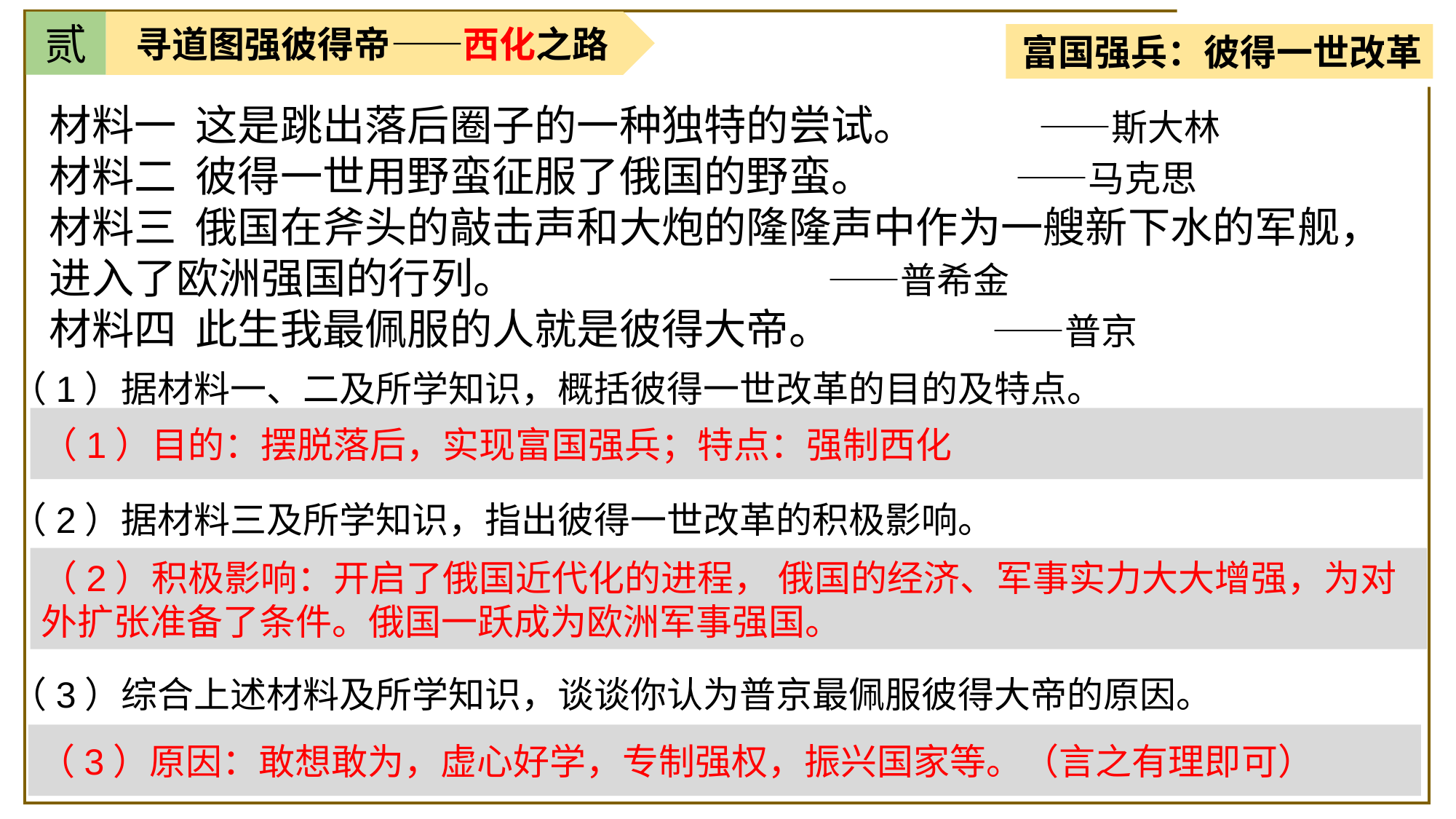

贰
寻道图强彼得帝——西化之路
富国强兵：彼得一世改革
材料一  这是跳出落后圈子的一种独特的尝试。             ——斯大林
材料二  彼得一世用野蛮征服了俄国的野蛮。               ——马克思
材料三  俄国在斧头的敲击声和大炮的隆隆声中作为一艘新下水的军舰，进入了欧洲强国的行列。                                 ——普希金
材料四  此生我最佩服的人就是彼得大帝。                 ——普京
（1）据材料一、二及所学知识，概括彼得一世改革的目的及特点。

（2）据材料三及所学知识，指出彼得一世改革的积极影响。

（3）综合上述材料及所学知识，谈谈你认为普京最佩服彼得大帝的原因。
（1）目的：摆脱落后，实现富国强兵；特点：强制西化
（2）积极影响：开启了俄国近代化的进程， 俄国的经济、军事实力大大增强，为对外扩张准备了条件。俄国一跃成为欧洲军事强国。
（3）原因：敢想敢为，虚心好学，专制强权，振兴国家等。（言之有理即可）